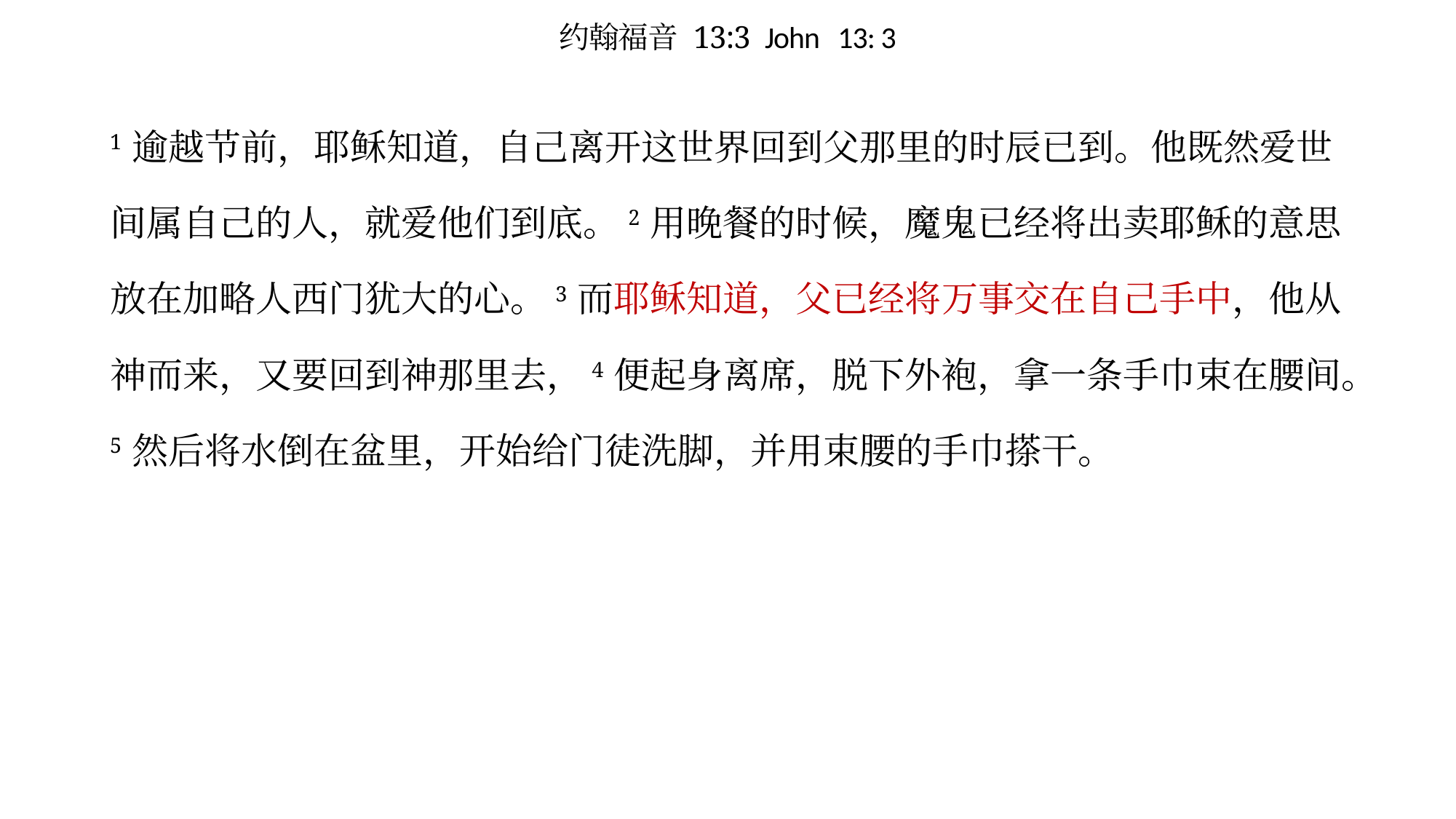

# 约翰福音 13:3  John   13: 3
1 逾越节前，耶稣知道，自己离开这世界回到父那里的时辰已到。他既然爱世间属自己的人，就爱他们到底。2 用晚餐的时候，魔鬼已经将出卖耶稣的意思放在加略人西门犹大的心。3 而耶稣知道，父已经将万事交在自己手中，他从神而来，又要回到神那里去，4 便起身离席，脱下外袍，拿一条手巾束在腰间。5 然后将水倒在盆里，开始给门徒洗脚，并用束腰的手巾搽干。